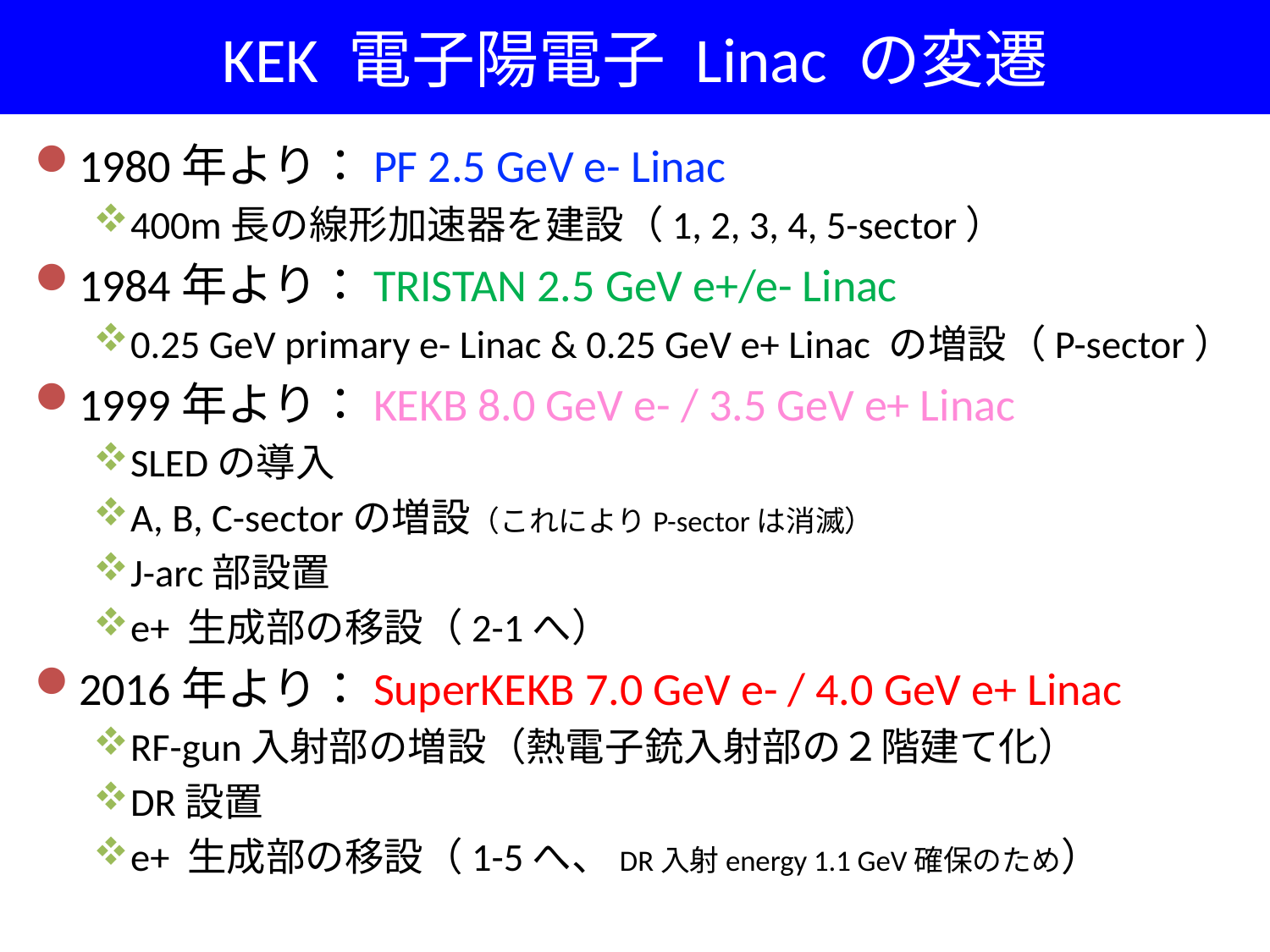

# KEK 電子陽電子 Linac の変遷
1980年より：PF 2.5 GeV e- Linac
400m長の線形加速器を建設（1, 2, 3, 4, 5-sector）
1984年より：TRISTAN 2.5 GeV e+/e- Linac
0.25 GeV primary e- Linac & 0.25 GeV e+ Linac の増設（P-sector）
1999年より：KEKB 8.0 GeV e- / 3.5 GeV e+ Linac
SLEDの導入
A, B, C-sectorの増設（これによりP-sectorは消滅）
J-arc部設置
e+ 生成部の移設（2-1へ）
2016年より：SuperKEKB 7.0 GeV e- / 4.0 GeV e+ Linac
RF-gun入射部の増設（熱電子銃入射部の２階建て化）
DR設置
e+ 生成部の移設（1-5へ、DR入射energy 1.1 GeV確保のため）